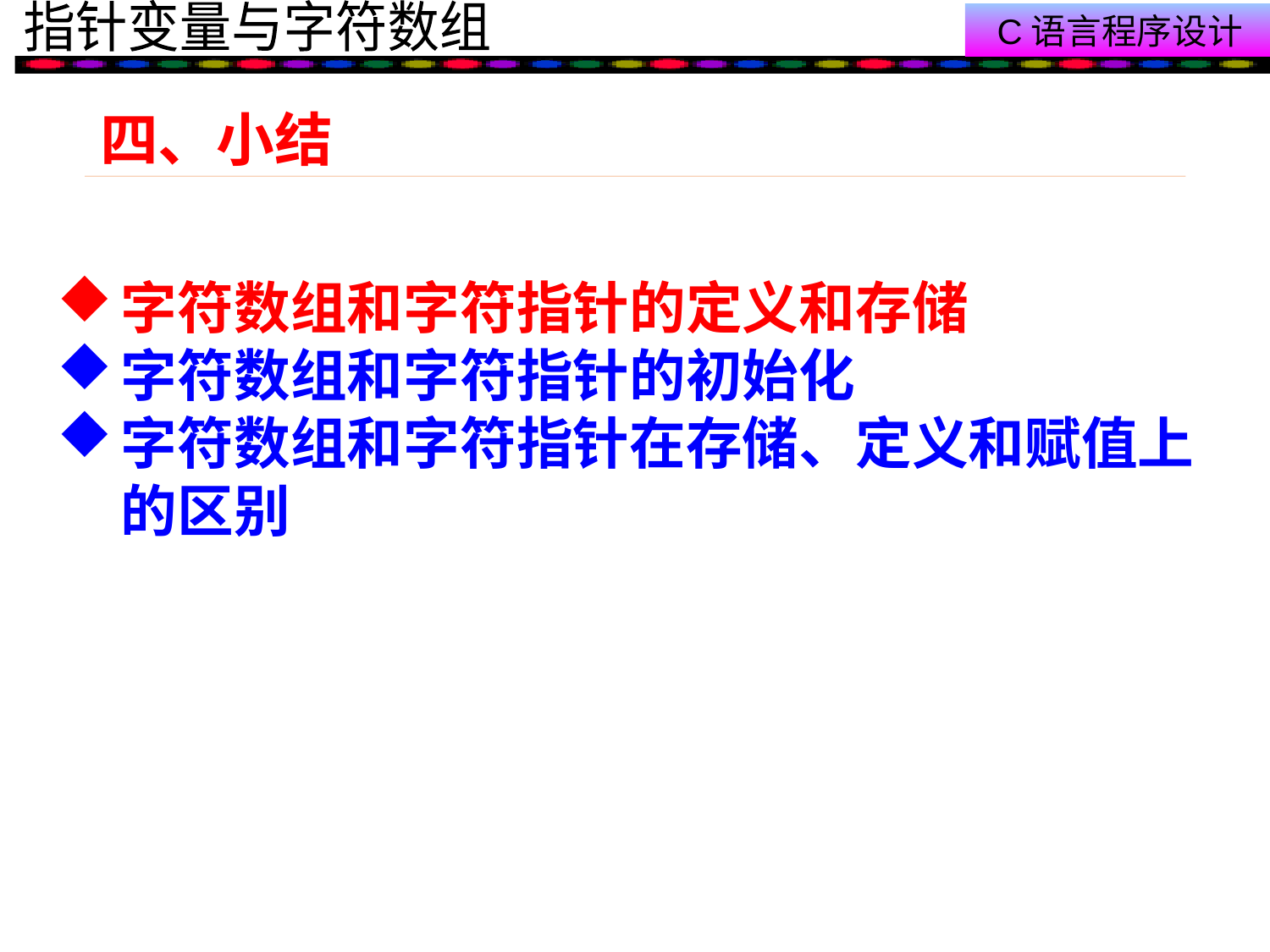

# 四、小结
字符数组和字符指针的定义和存储
字符数组和字符指针的初始化
字符数组和字符指针在存储、定义和赋值上的区别